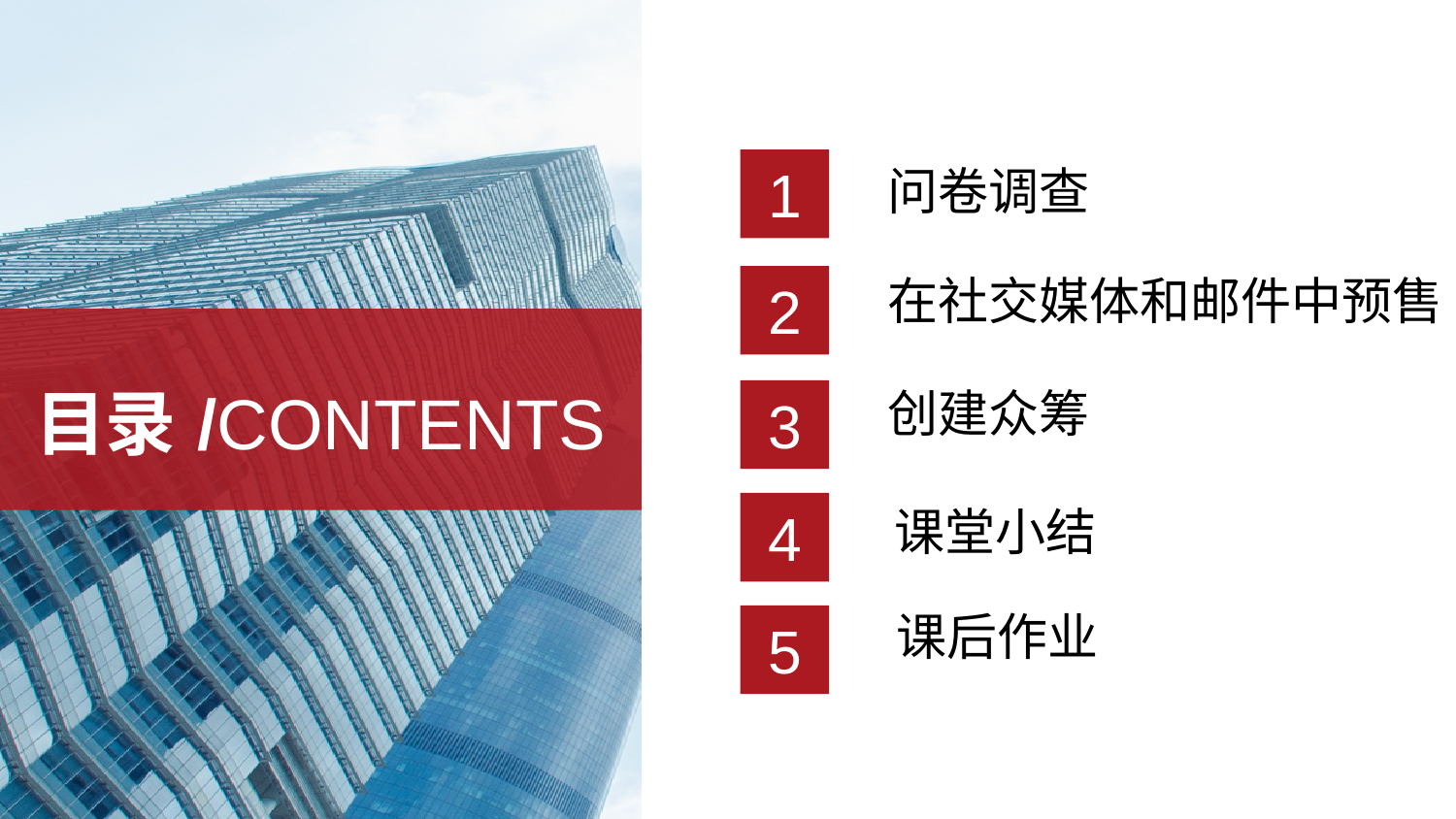

1
问卷调查
2
在社交媒体和邮件中预售

目录/CONTENTS
3
创建众筹
4
课堂小结
5
课后作业